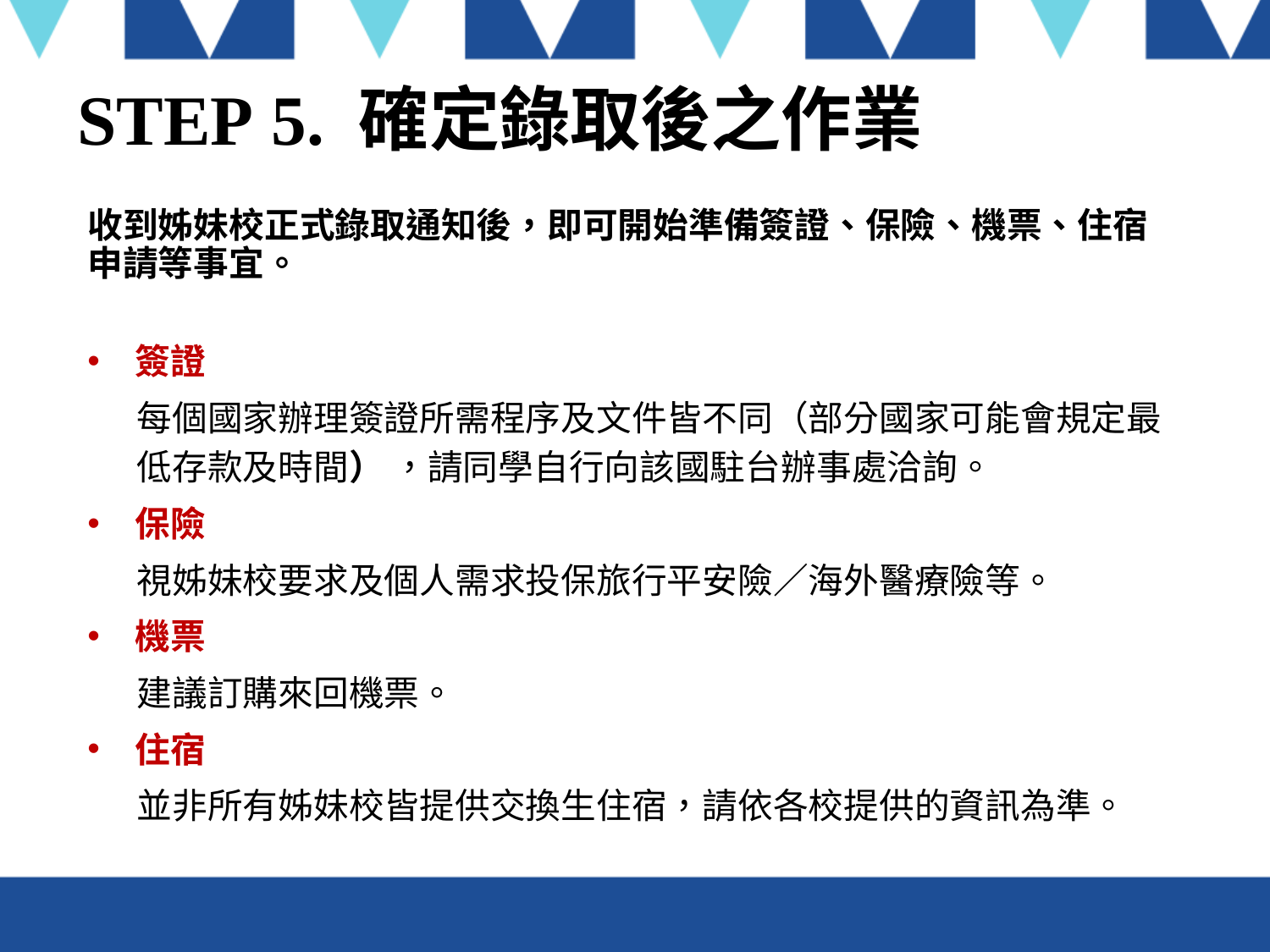

# STEP 5. 確定錄取後之作業
收到姊妹校正式錄取通知後，即可開始準備簽證、保險、機票、住宿申請等事宜。
簽證
每個國家辦理簽證所需程序及文件皆不同（部分國家可能會規定最低存款及時間） ，請同學自行向該國駐台辦事處洽詢。
保險
視姊妹校要求及個人需求投保旅行平安險／海外醫療險等。
機票
建議訂購來回機票。
住宿
並非所有姊妹校皆提供交換生住宿，請依各校提供的資訊為準。